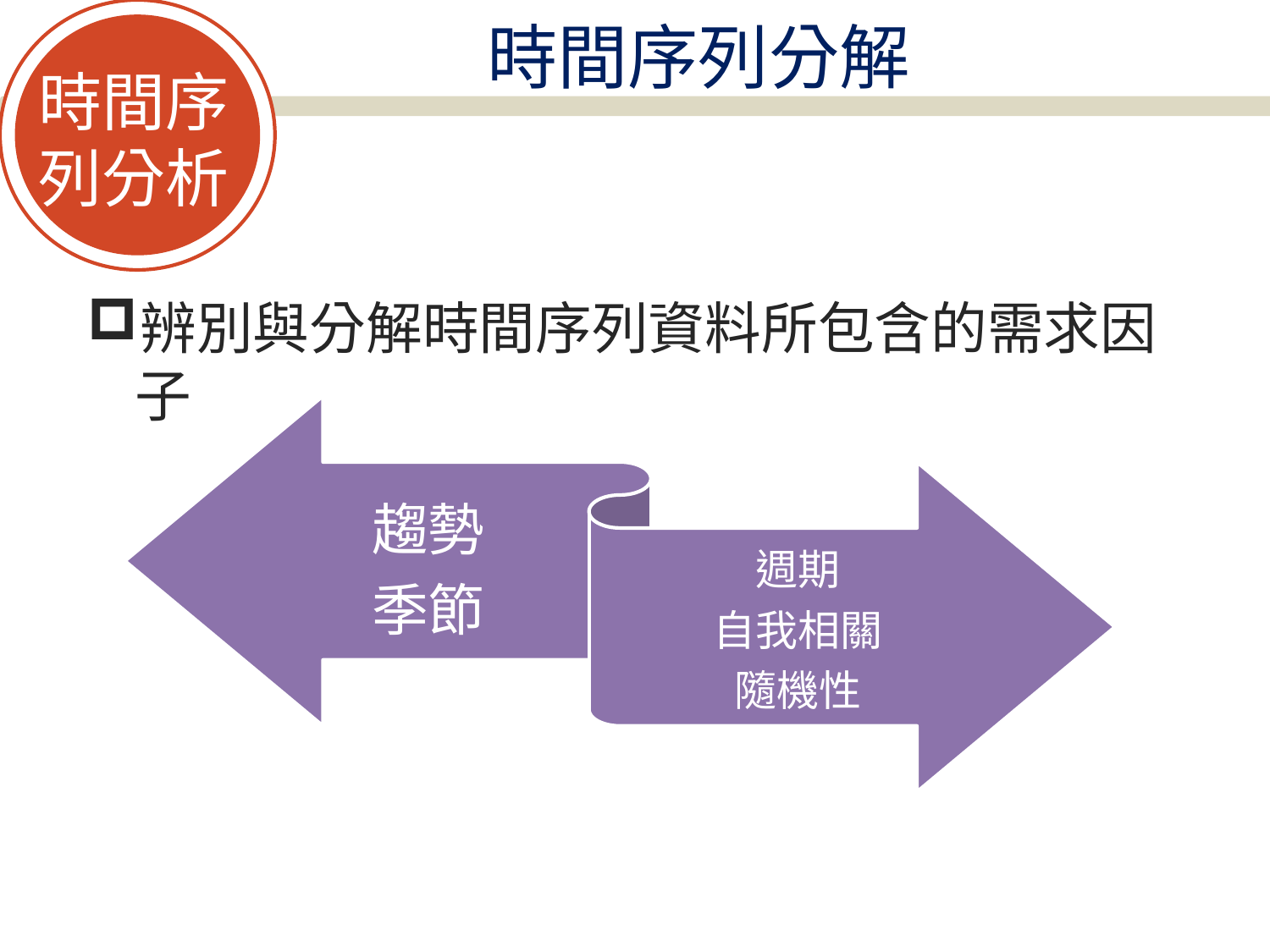

時間序
列分析
# 時間序列分解
辨別與分解時間序列資料所包含的需求因子

趨勢
季節
週期
自我相關
隨機性